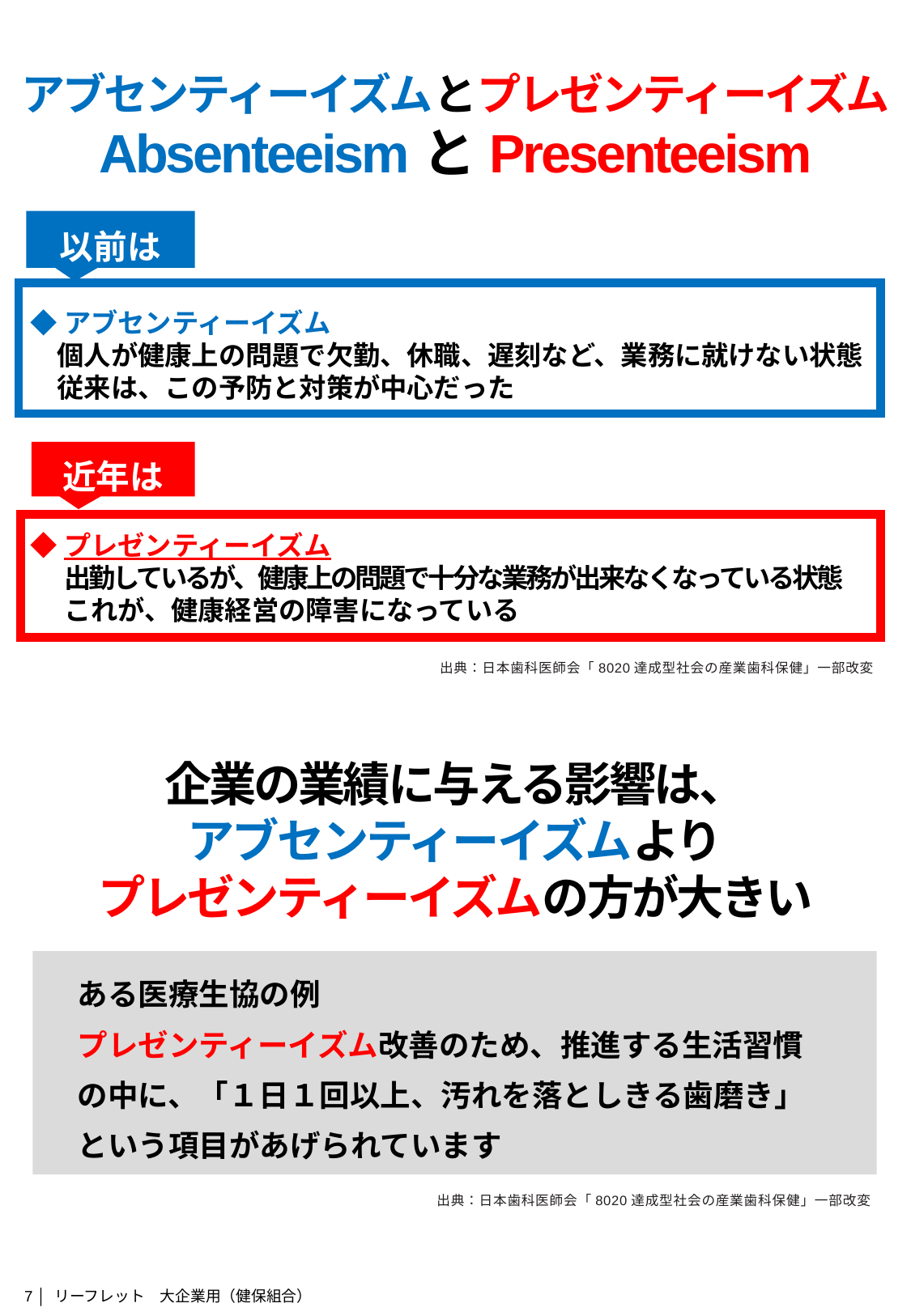

アブセンティーイズムとプレゼンティーイズム
AbsenteeismとPresenteeism
以前は

◆アブセンティーイズム
個人が健康上の問題で欠勤、休職、遅刻など、業務に就けない状態
従来は、この予防と対策が中心だった
近年は

◆プレゼンティーイズム
出勤しているが、健康上の問題で十分な業務が出来なくなっている状態
これが、健康経営の障害になっている
出典：日本歯科医師会「8020達成型社会の産業歯科保健」一部改変
企業の業績に与える影響は、
アブセンティーイズムより
プレゼンティーイズムの方が大きい

　ある医療生協の例
　プレゼンティーイズム改善のため、推進する生活習慣
　の中に、「１日１回以上、汚れを落としきる歯磨き」
　という項目があげられています

出典：日本歯科医師会「8020達成型社会の産業歯科保健」一部改変
7 │ リーフレット　大企業用（健保組合）